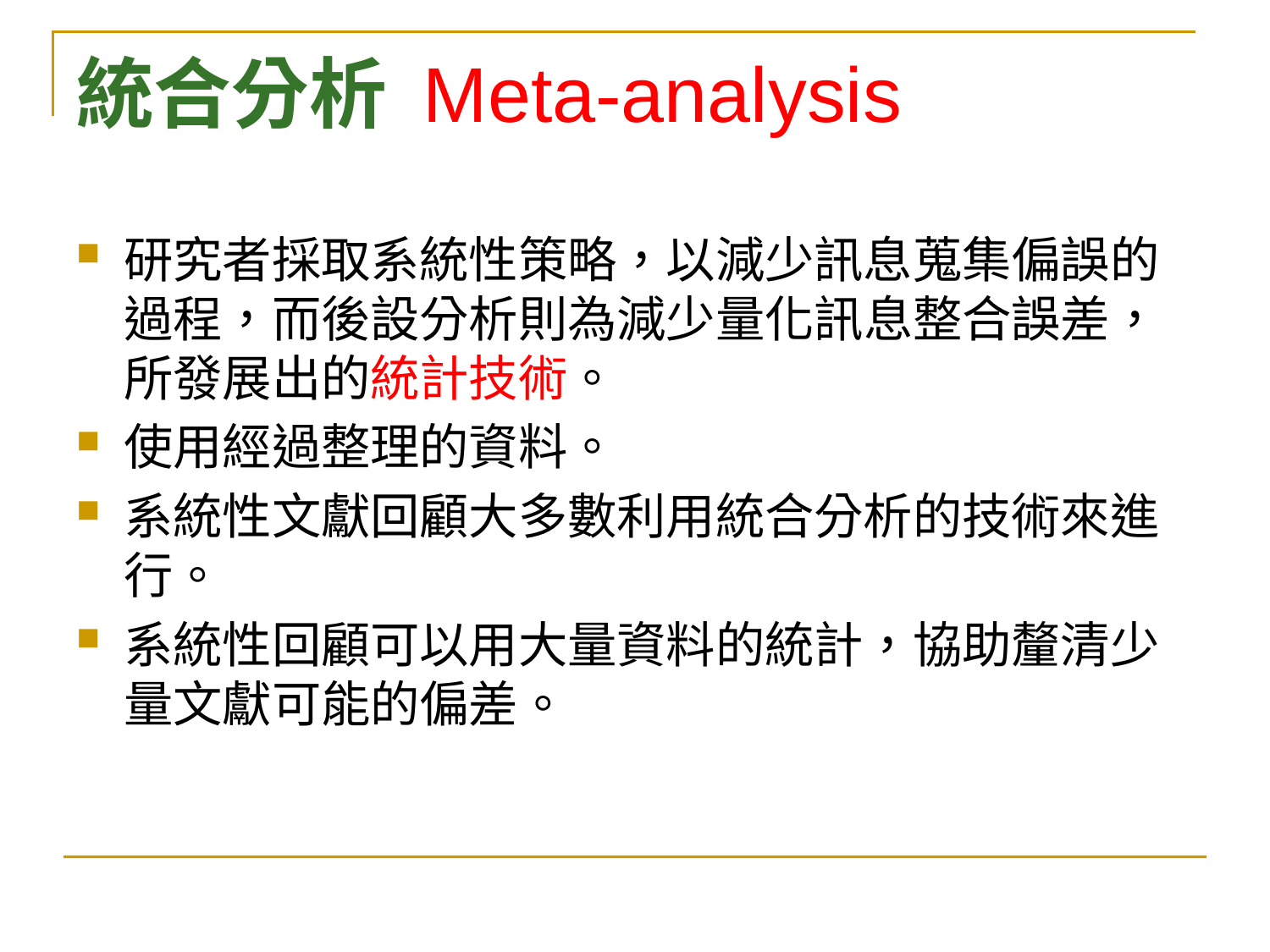

# 統合分析 Meta-analysis
研究者採取系統性策略，以減少訊息蒐集偏誤的過程，而後設分析則為減少量化訊息整合誤差，所發展出的統計技術。
使用經過整理的資料。
系統性文獻回顧大多數利用統合分析的技術來進行。
系統性回顧可以用大量資料的統計，協助釐清少量文獻可能的偏差。